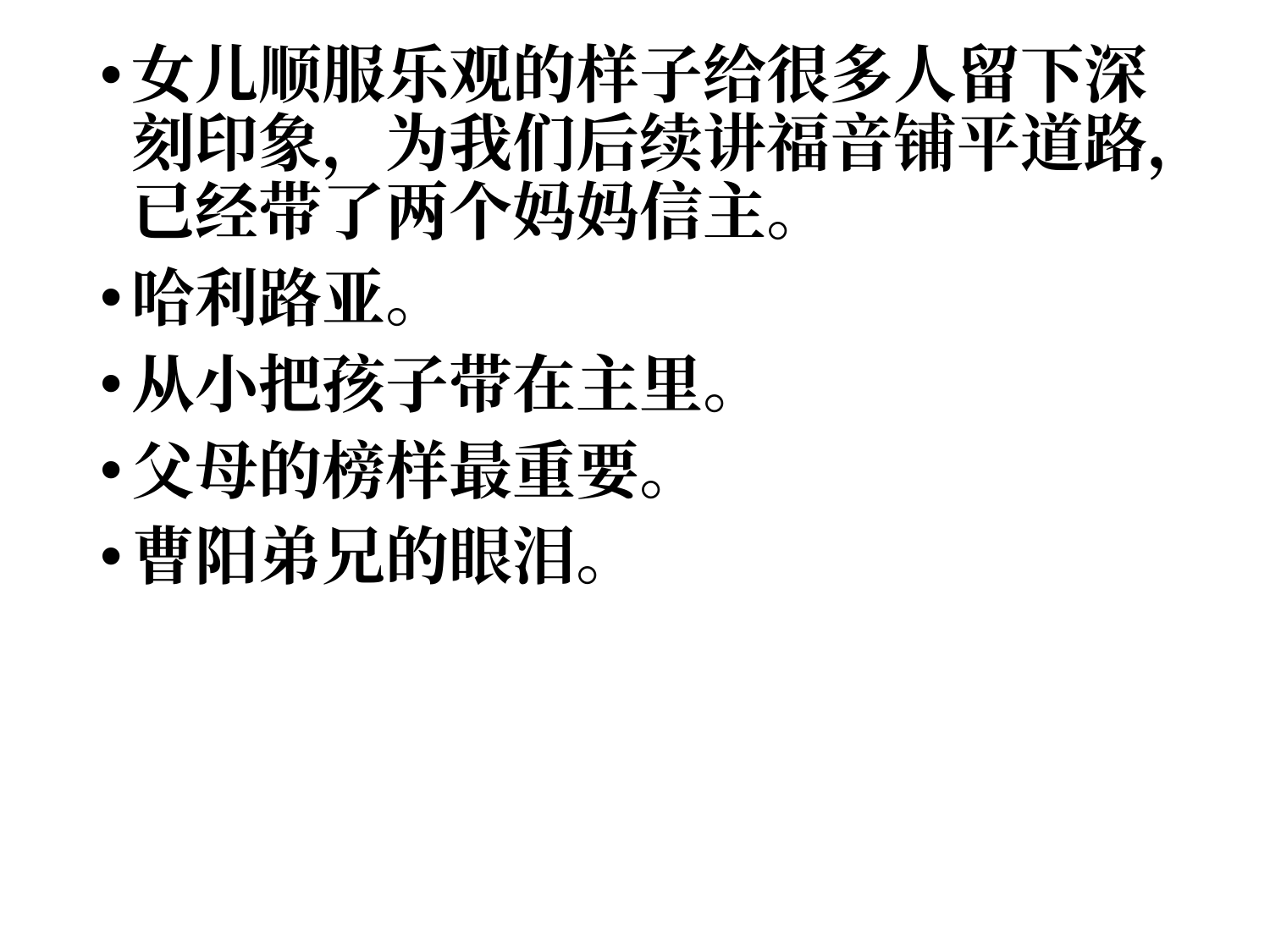

女儿顺服乐观的样子给很多人留下深刻印象，为我们后续讲福音铺平道路，已经带了两个妈妈信主。
哈利路亚。
从小把孩子带在主里。
父母的榜样最重要。
曹阳弟兄的眼泪。